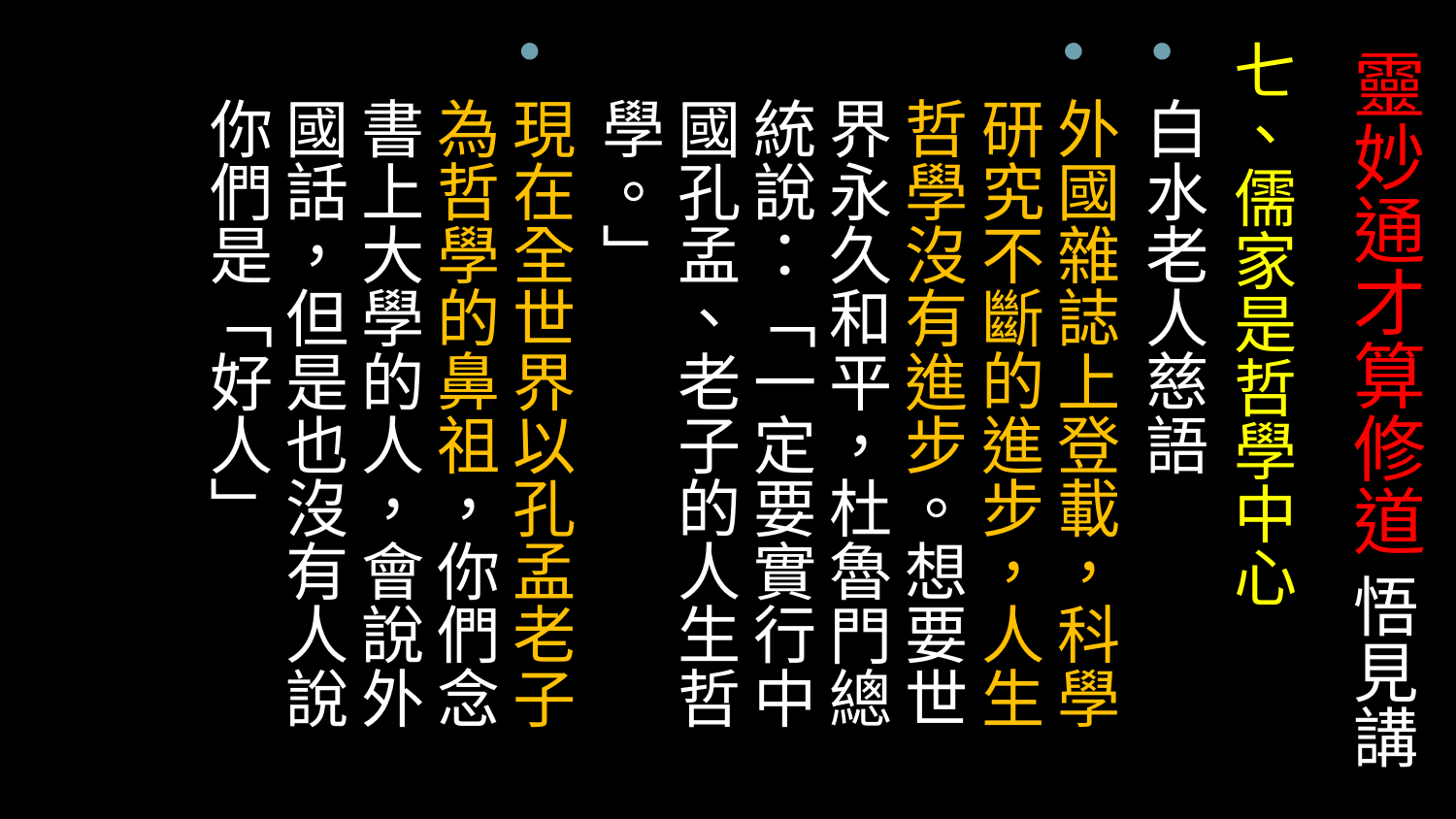

七、儒家是哲學中心
白水老人慈語
外國雜誌上登載，科學研究不斷的進步，人生哲學沒有進步。想要世界永久和平，杜魯門總 統說：「一定要實行中國孔孟、老子的人生哲學。」
現在全世界以孔孟老子為哲學的鼻祖，你們念書上大學的人，會說外國話，但是也沒有人說你們是「好人」

# 靈妙通才算修道 悟見講